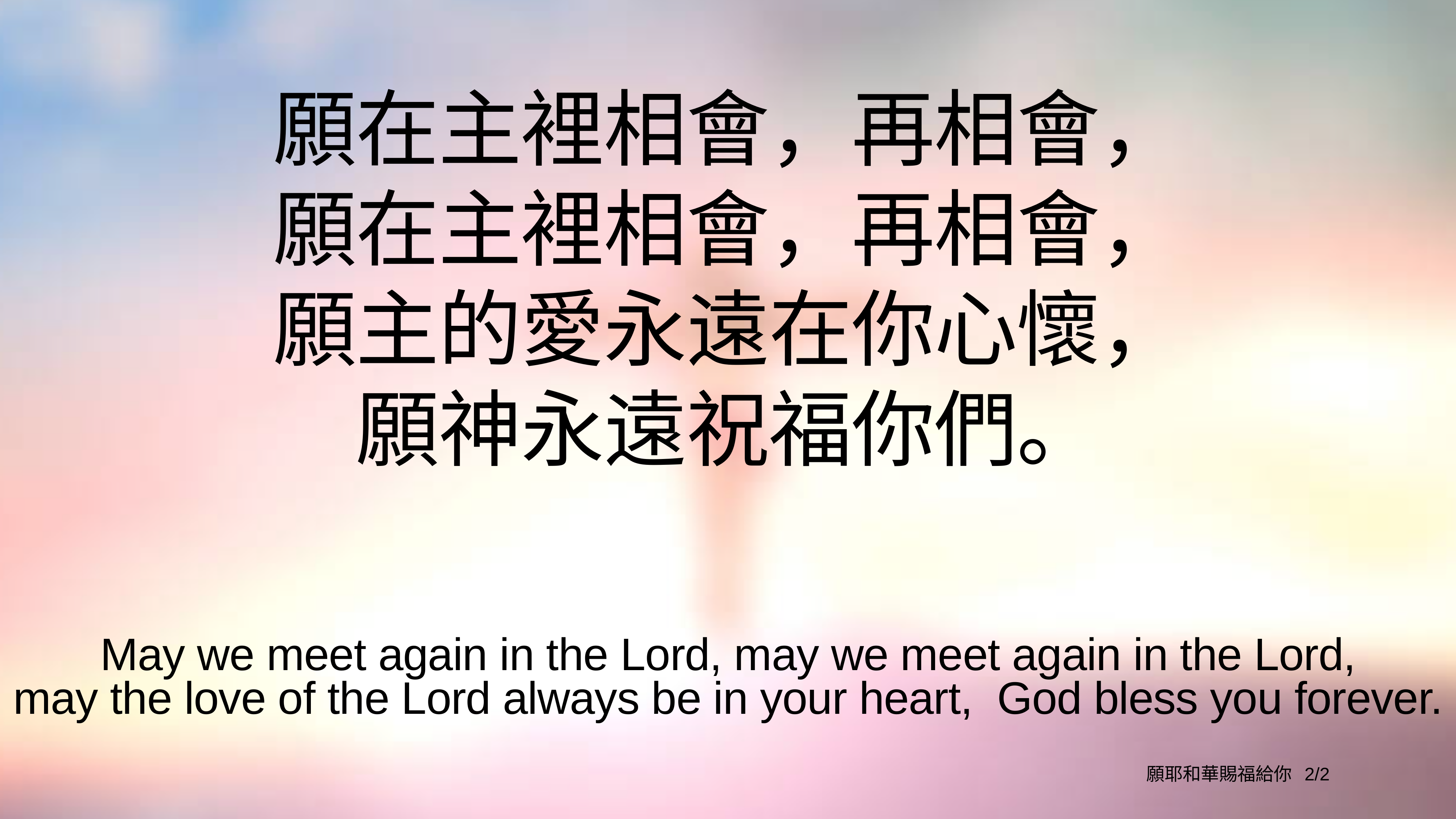

# 願在主裡相會，再相會，
願在主裡相會，再相會，
願主的愛永遠在你心懷，
願神永遠祝福你們。
May we meet again in the Lord, may we meet again in the Lord,
may the love of the Lord always be in your heart,  God bless you forever.
願耶和華賜福給你  2/2